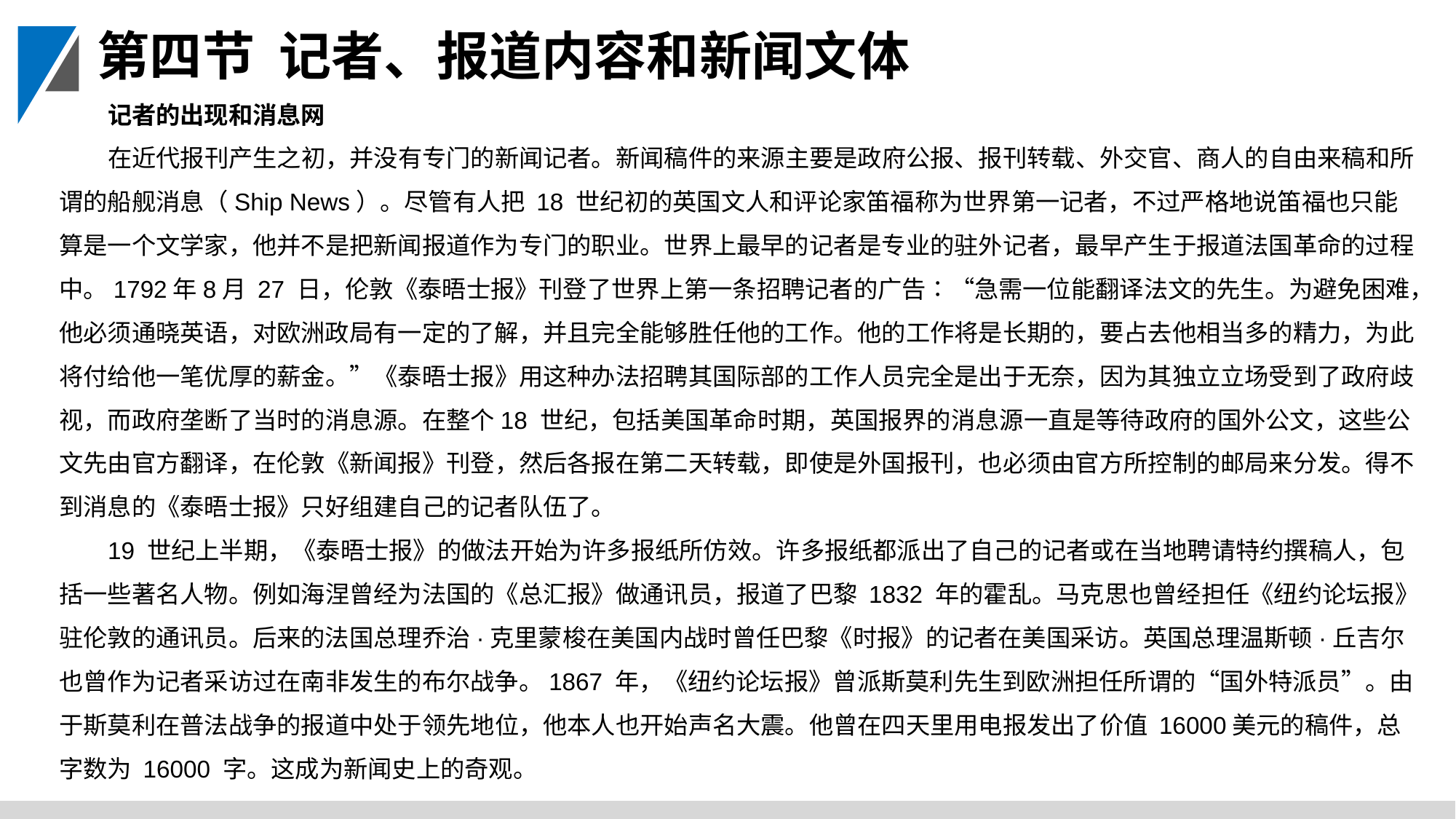

第四节  记者、报道内容和新闻文体
记者的出现和消息网
在近代报刊产生之初，并没有专门的新闻记者。新闻稿件的来源主要是政府公报、报刊转载、外交官、商人的自由来稿和所谓的船舰消息（Ship News）。尽管有人把 18 世纪初的英国文人和评论家笛福称为世界第一记者，不过严格地说笛福也只能算是一个文学家，他并不是把新闻报道作为专门的职业。世界上最早的记者是专业的驻外记者，最早产生于报道法国革命的过程中。1792年8月 27 日，伦敦《泰晤士报》刊登了世界上第一条招聘记者的广告∶“急需一位能翻译法文的先生。为避免困难，他必须通晓英语，对欧洲政局有一定的了解，并且完全能够胜任他的工作。他的工作将是长期的，要占去他相当多的精力，为此将付给他一笔优厚的薪金。”《泰晤士报》用这种办法招聘其国际部的工作人员完全是出于无奈，因为其独立立场受到了政府歧视，而政府垄断了当时的消息源。在整个18 世纪，包括美国革命时期，英国报界的消息源一直是等待政府的国外公文，这些公文先由官方翻译，在伦敦《新闻报》刊登，然后各报在第二天转载，即使是外国报刊，也必须由官方所控制的邮局来分发。得不到消息的《泰晤士报》只好组建自己的记者队伍了。
19 世纪上半期，《泰晤士报》的做法开始为许多报纸所仿效。许多报纸都派出了自己的记者或在当地聘请特约撰稿人，包括一些著名人物。例如海涅曾经为法国的《总汇报》做通讯员，报道了巴黎 1832 年的霍乱。马克思也曾经担任《纽约论坛报》驻伦敦的通讯员。后来的法国总理乔治·克里蒙梭在美国内战时曾任巴黎《时报》的记者在美国采访。英国总理温斯顿·丘吉尔也曾作为记者采访过在南非发生的布尔战争。1867 年，《纽约论坛报》曾派斯莫利先生到欧洲担任所谓的“国外特派员”。由于斯莫利在普法战争的报道中处于领先地位，他本人也开始声名大震。他曾在四天里用电报发出了价值 16000美元的稿件，总字数为 16000 字。这成为新闻史上的奇观。